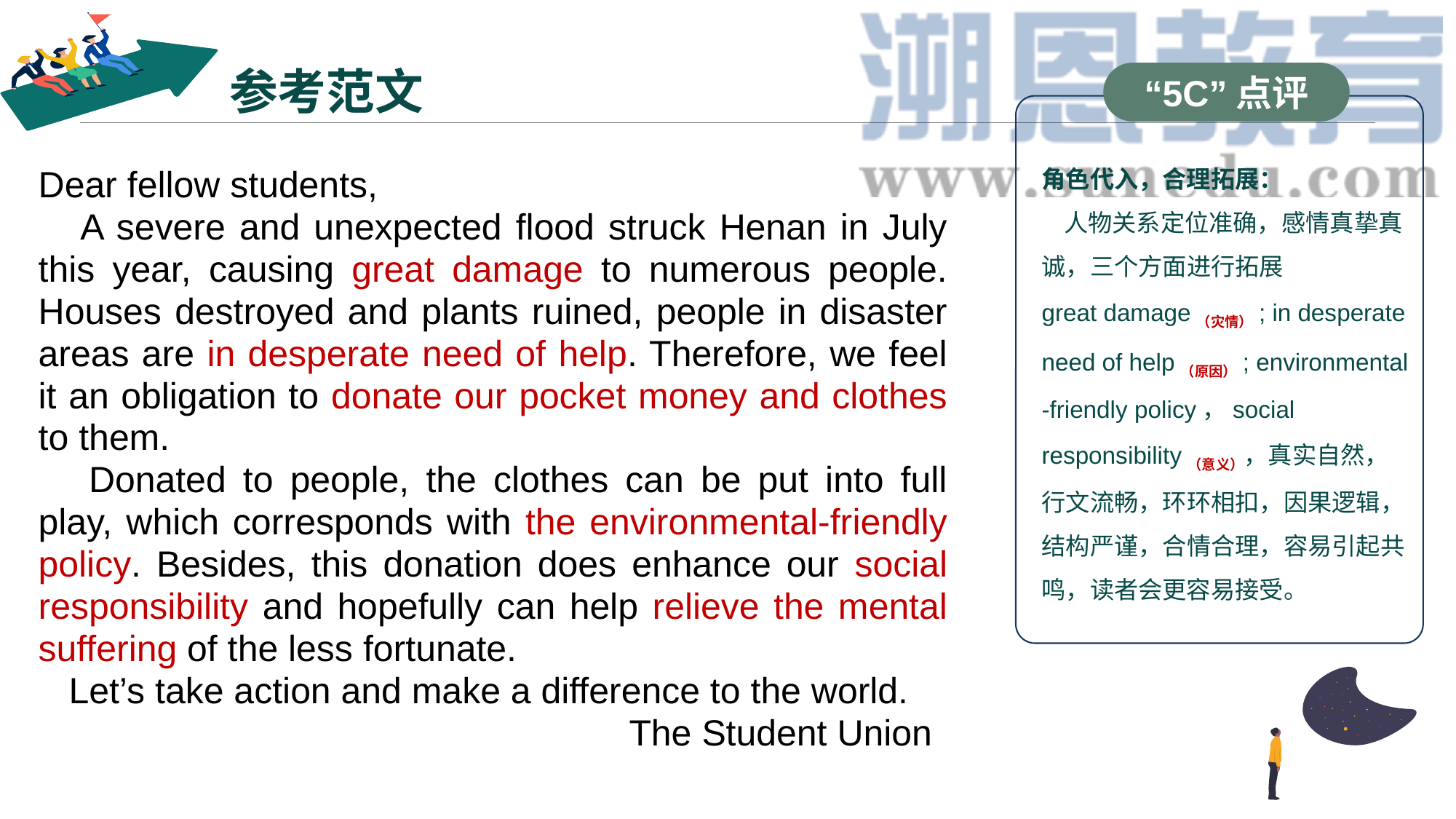

# 参考范文
“5C”点评

角色代入，合理拓展：
   人物关系定位准确，感情真挚真诚，三个方面进行拓展
great damage（灾情）; in desperate need of help（原因）; environmental -friendly policy，social responsibility（意义），真实自然，行文流畅，环环相扣，因果逻辑，结构严谨，合情合理，容易引起共鸣，读者会更容易接受。
Dear fellow students,
   A severe and unexpected flood struck Henan in July this year, causing great damage to numerous people. Houses destroyed and plants ruined, people in disaster areas are in desperate need of help. Therefore, we feel it an obligation to donate our pocket money and clothes to them.
   Donated to people, the clothes can be put into full play, which corresponds with the environmental-friendly policy. Besides, this donation does enhance our social responsibility and hopefully can help relieve the mental suffering of the less fortunate.
   Let’s take action and make a difference to the world.
                                                          The Student Union

25